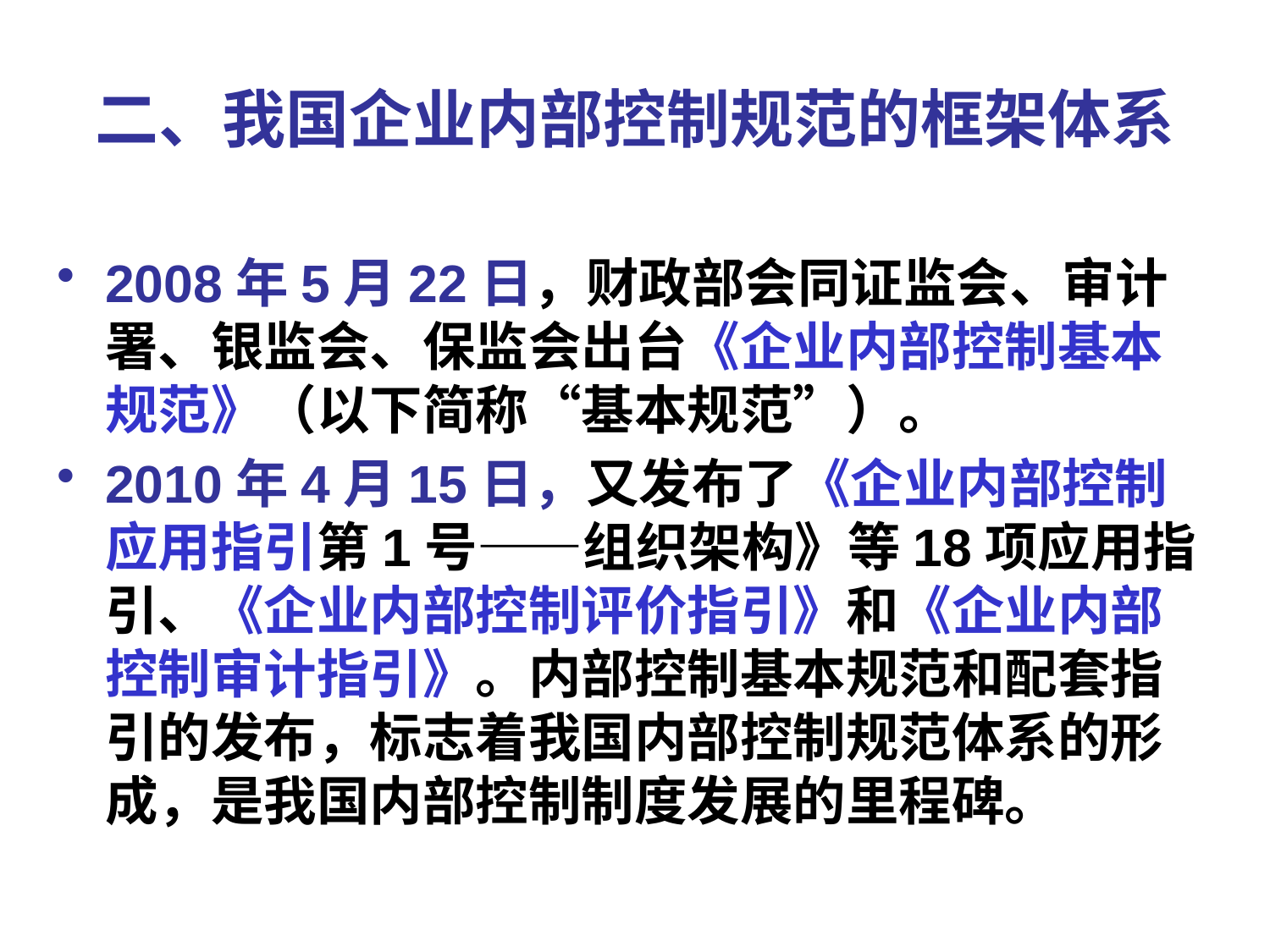

# 二、我国企业内部控制规范的框架体系
2008年5月22日，财政部会同证监会、审计署、银监会、保监会出台《企业内部控制基本规范》（以下简称“基本规范”）。
2010年4月15日，又发布了《企业内部控制应用指引第1号——组织架构》等18项应用指引、《企业内部控制评价指引》和《企业内部控制审计指引》。内部控制基本规范和配套指引的发布，标志着我国内部控制规范体系的形成，是我国内部控制制度发展的里程碑。